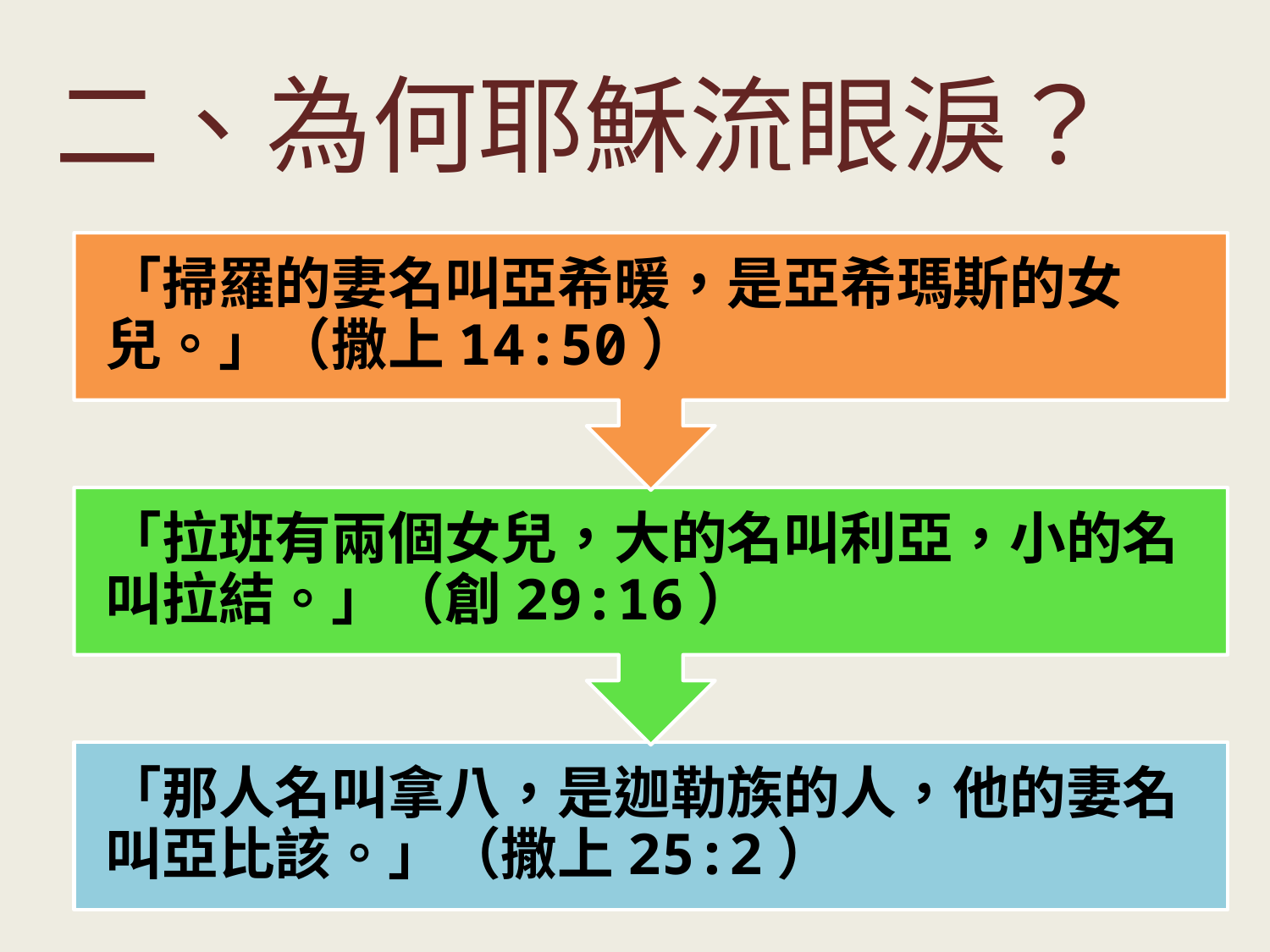

二、為何耶穌流眼淚？
「那人名叫拿八，是迦勒族的人，他的妻名叫亞比該。」（撒上25:2）
「拉班有兩個女兒，大的名叫利亞，小的名叫拉結。」（創29:16）
「掃羅的妻名叫亞希暖，是亞希瑪斯的女兒。」（撒上14:50）